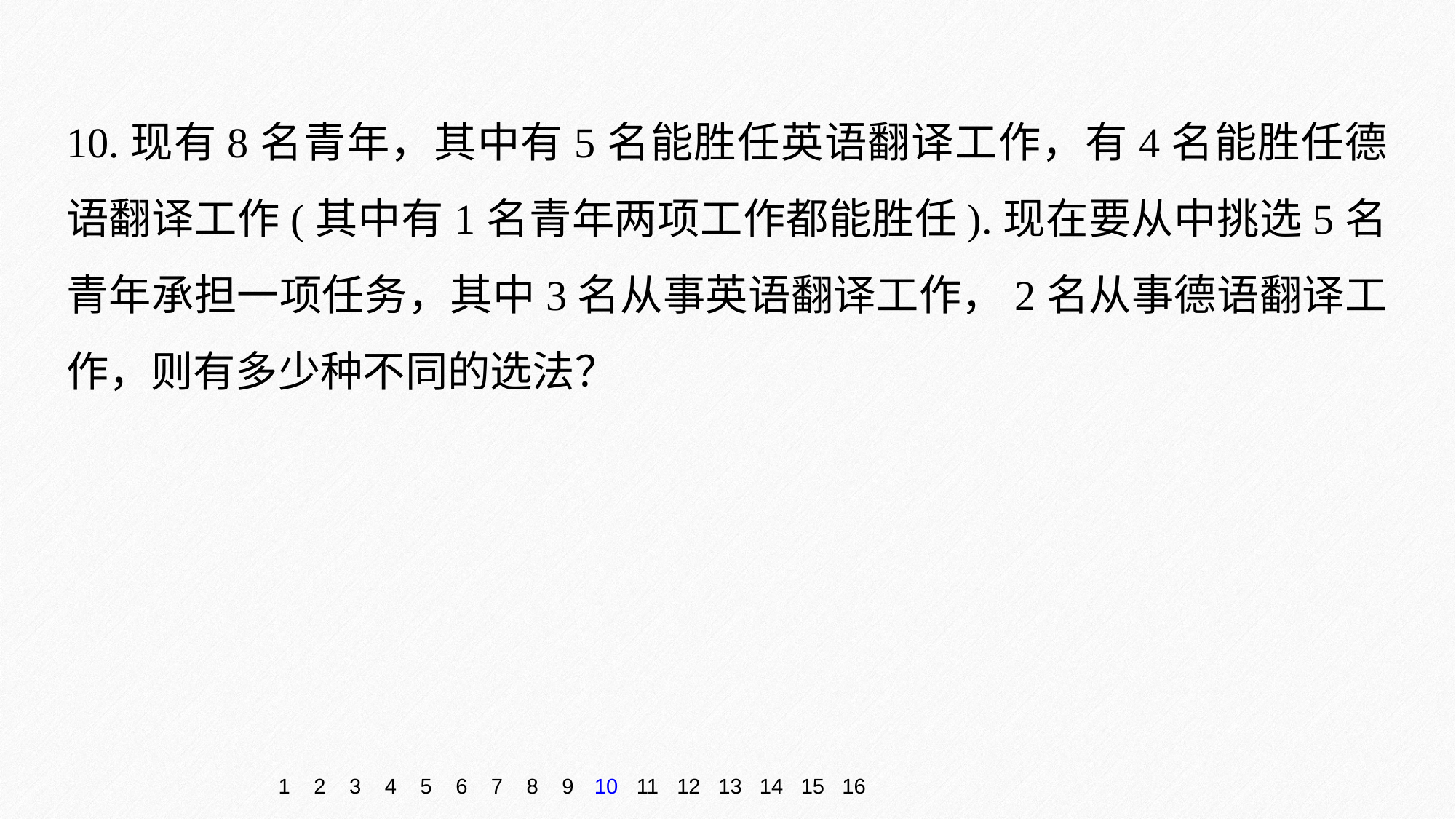

10.现有8名青年，其中有5名能胜任英语翻译工作，有4名能胜任德语翻译工作(其中有1名青年两项工作都能胜任).现在要从中挑选5名青年承担一项任务，其中3名从事英语翻译工作，2名从事德语翻译工作，则有多少种不同的选法？
1
2
3
4
5
6
7
8
9
10
11
12
13
14
15
16